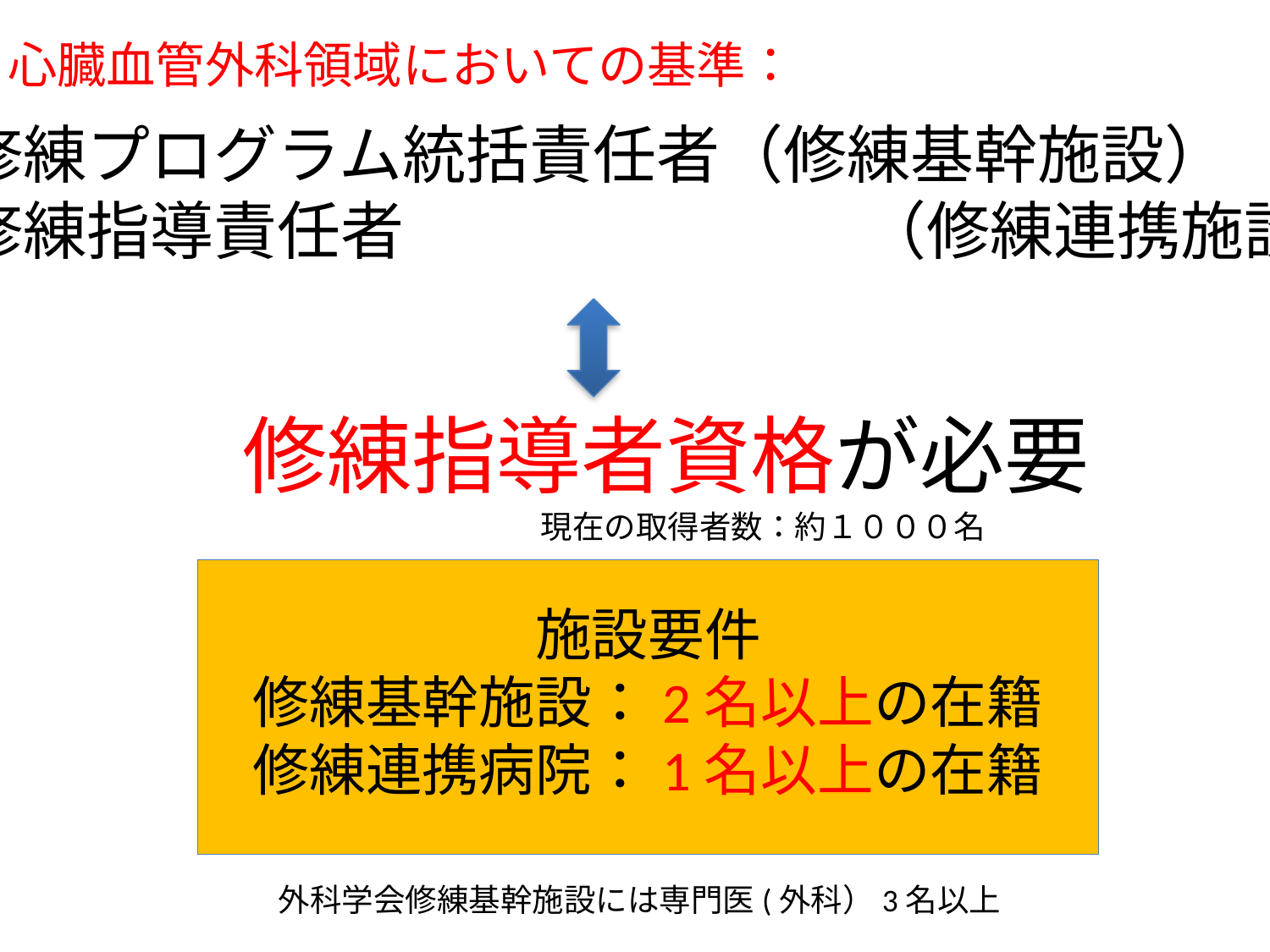

心臓血管外科領域においての基準：
修練プログラム統括責任者（修練基幹施設）
修練指導責任者　		　　 （修練連携施設）

修練指導者資格が必要

現在の取得者数：約１０００名

施設要件
修練基幹施設：2名以上の在籍
修練連携病院：1名以上の在籍
外科学会修練基幹施設には専門医(外科）3名以上